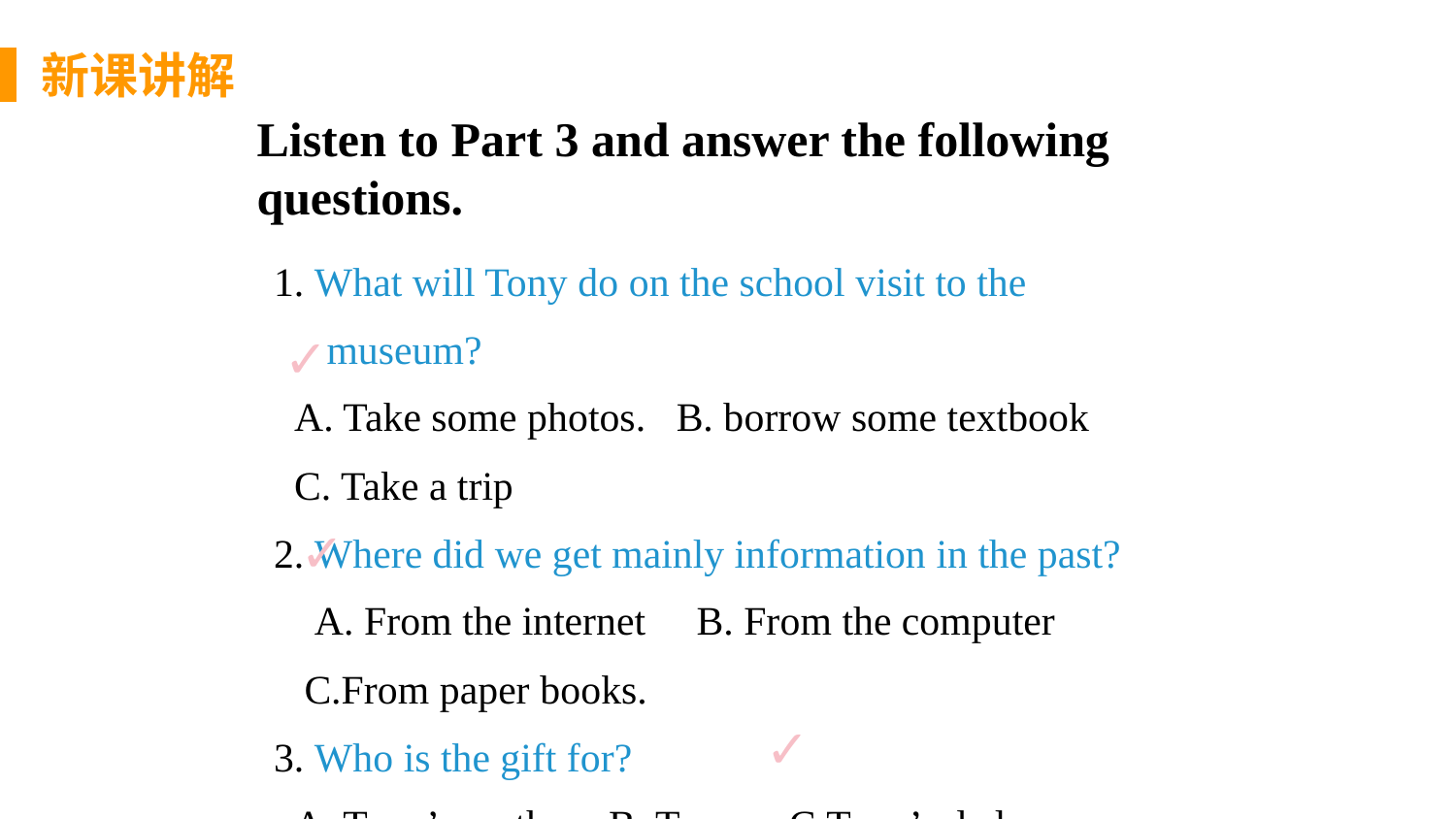

新课讲解

Listen to Part 3 and answer the following questions.
1. What will Tony do on the school visit to the museum?
  A. Take some photos.   B. borrow some textbook
  C. Take a trip
2. Where did we get mainly information in the past?
    A. From the internet     B. From the computer
   C.From paper books.
3. Who is the gift for?
  A. Tony’s mother   B. Tony     C.Tony’s dad
✓
✓
✓